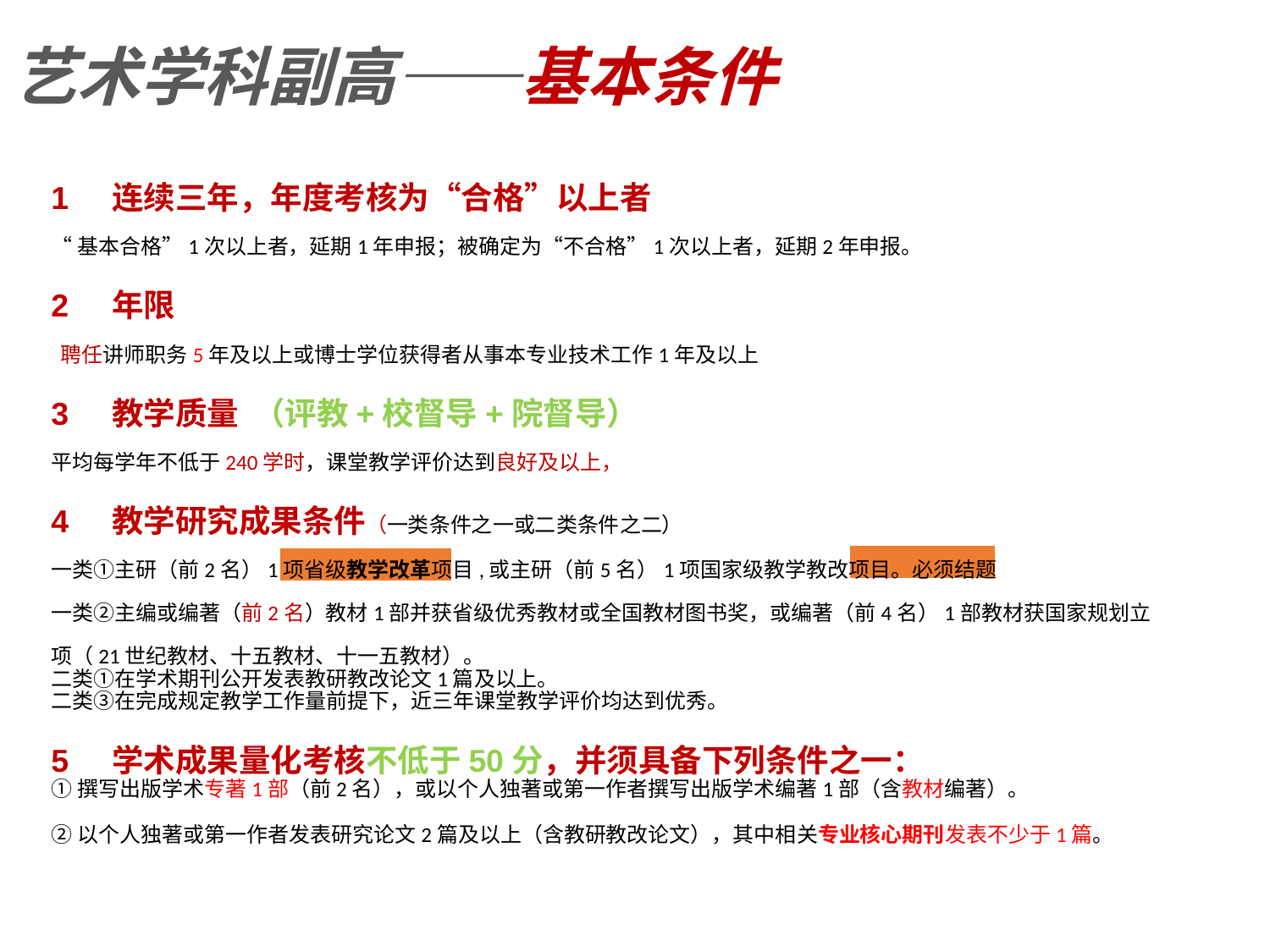

艺术学科副高——基本条件

1    连续三年，年度考核为“合格”以上者
“基本合格”1次以上者，延期1年申报；被确定为“不合格”1次以上者，延期2年申报。
2    年限
 聘任讲师职务5年及以上或博士学位获得者从事本专业技术工作1年及以上
3    教学质量  （评教+校督导+院督导）
平均每学年不低于240学时，课堂教学评价达到良好及以上，
4    教学研究成果条件（一类条件之一或二类条件之二）
一类①主研（前2名）1项省级教学改革项目,或主研（前5名）1项国家级教学教改项目。必须结题
一类②主编或编著（前2名）教材1部并获省级优秀教材或全国教材图书奖，或编著（前4名）1部教材获国家规划立项（21世纪教材、十五教材、十一五教材）。
二类①在学术期刊公开发表教研教改论文1篇及以上。
二类③在完成规定教学工作量前提下，近三年课堂教学评价均达到优秀。
5    学术成果量化考核不低于50分，并须具备下列条件之一：
①撰写出版学术专著1部（前2名），或以个人独著或第一作者撰写出版学术编著1部（含教材编著）。

②以个人独著或第一作者发表研究论文2篇及以上（含教研教改论文），其中相关专业核心期刊发表不少于1篇。